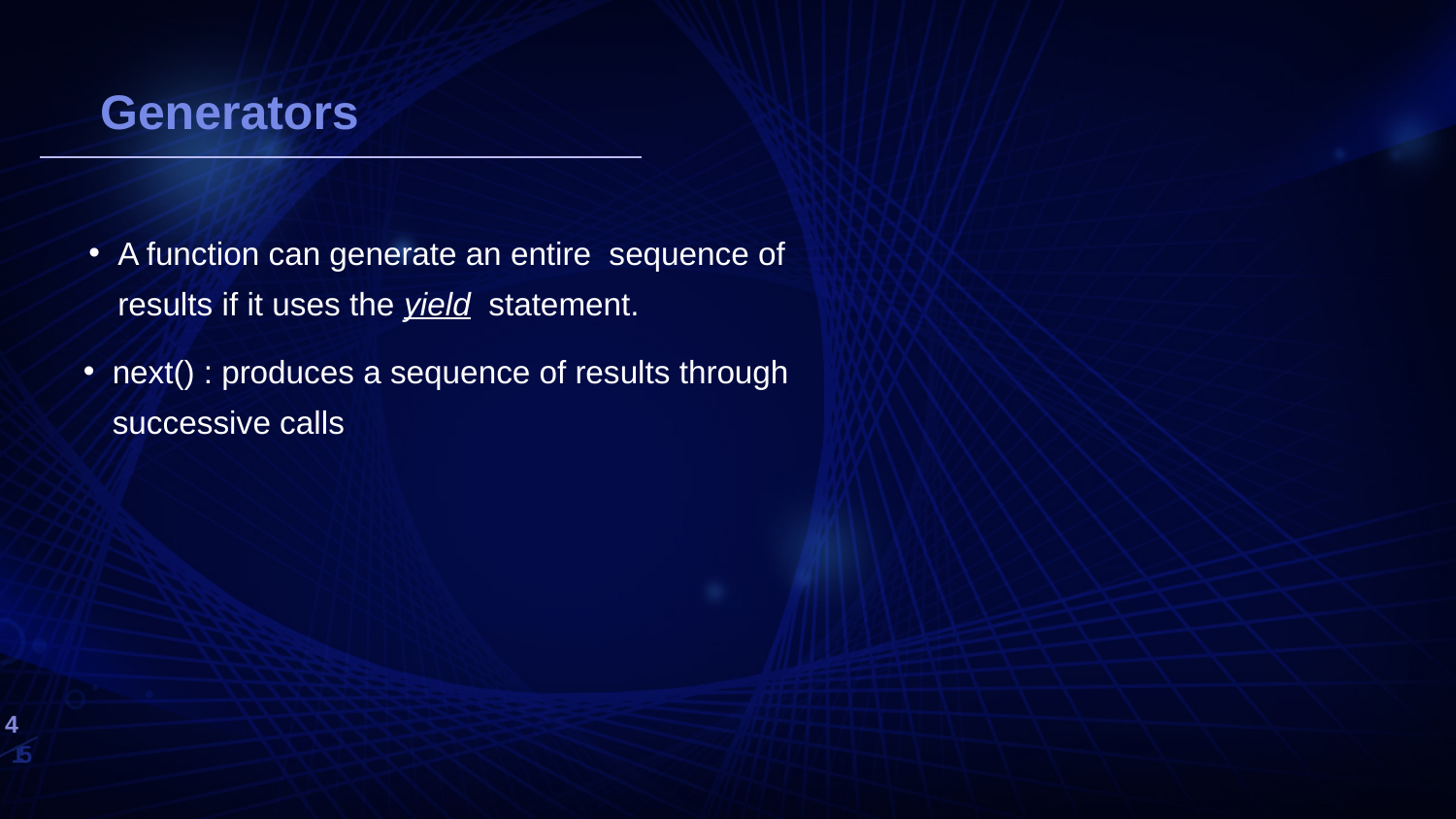

# 생각해보기
Generators
A function can generate an entire  sequence of results if it uses the yield  statement.
next() : produces a sequence of results through successive calls